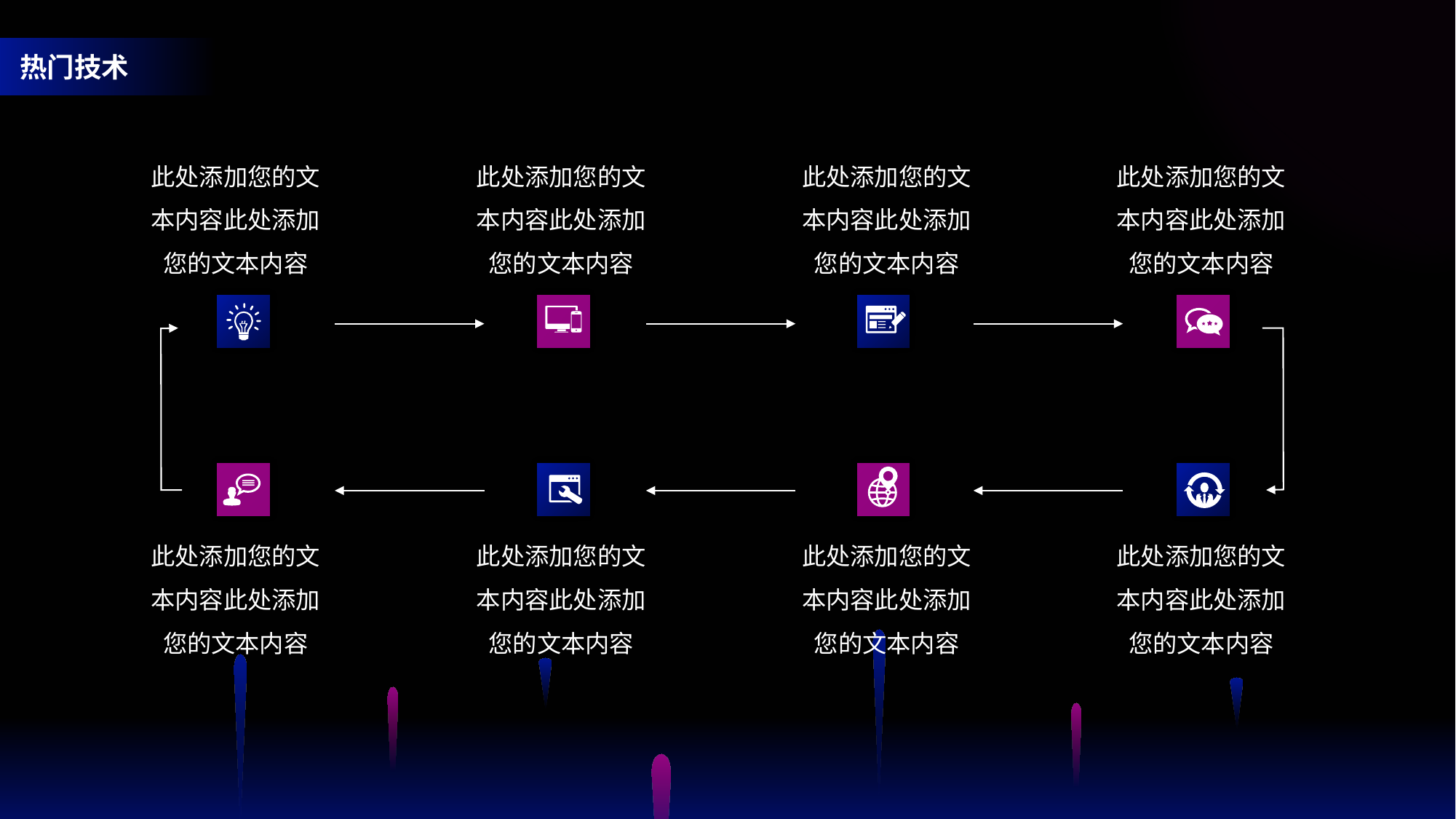

此处添加您的文本内容此处添加您的文本内容
此处添加您的文本内容此处添加您的文本内容
此处添加您的文本内容此处添加您的文本内容
此处添加您的文本内容此处添加您的文本内容

此处添加您的文本内容此处添加您的文本内容
此处添加您的文本内容此处添加您的文本内容
此处添加您的文本内容此处添加您的文本内容
此处添加您的文本内容此处添加您的文本内容